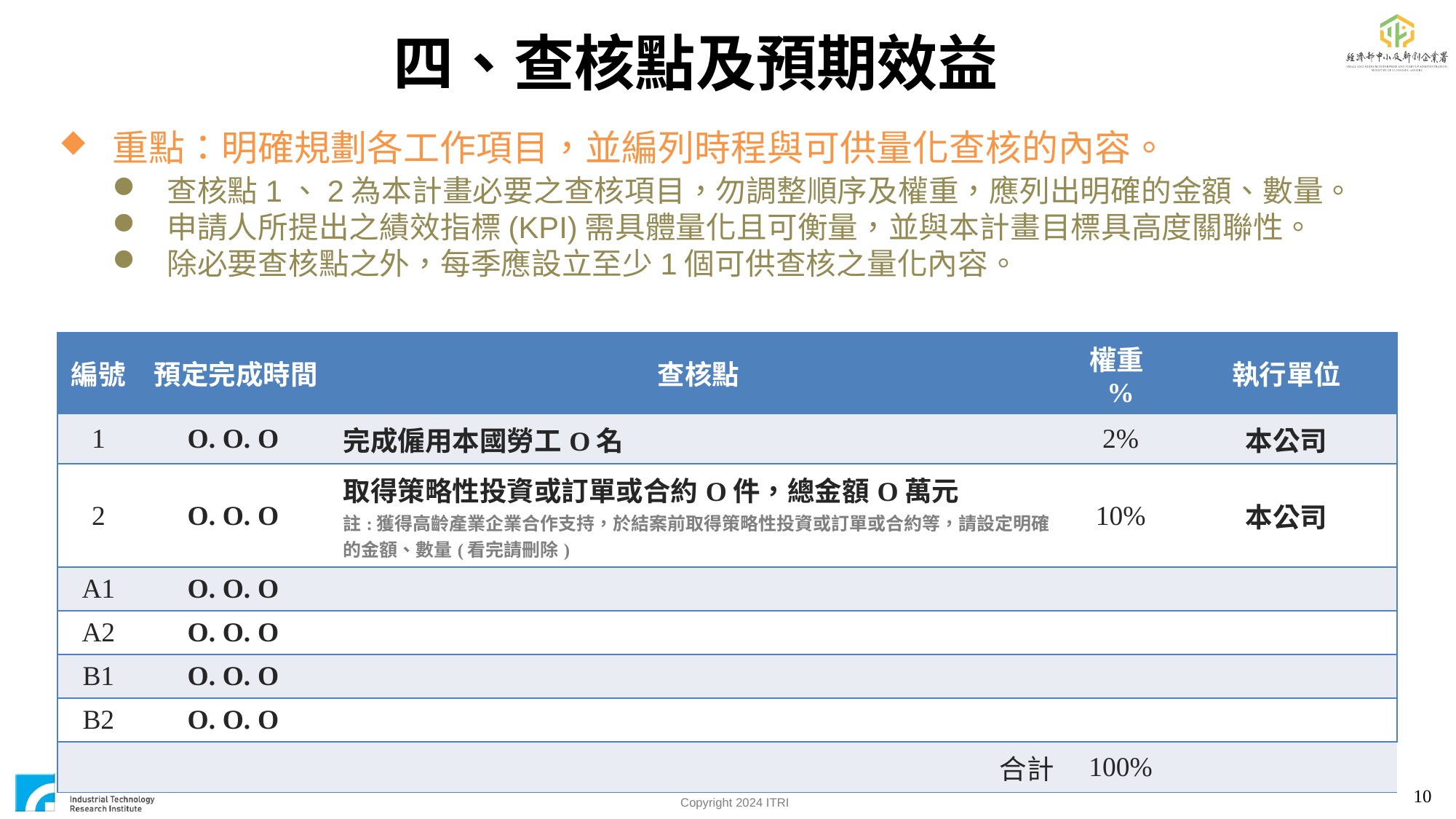

四、查核點及預期效益
重點：明確規劃各工作項目，並編列時程與可供量化查核的內容。
查核點1、2為本計畫必要之查核項目，勿調整順序及權重，應列出明確的金額、數量。
申請人所提出之績效指標(KPI)需具體量化且可衡量，並與本計畫目標具高度關聯性。
除必要查核點之外，每季應設立至少1個可供查核之量化內容。

| 編號 | 預定完成時間 | 查核點 | 權重% | 執行單位 |
| --- | --- | --- | --- | --- |
| 1 | O. O. O | 完成僱用本國勞工O名 | 2% | 本公司 |
| 2 | O. O. O | 取得策略性投資或訂單或合約O件，總金額O萬元 註:獲得高齡產業企業合作支持，於結案前取得策略性投資或訂單或合約等，請設定明確的金額、數量(看完請刪除) | 10% | 本公司 |
| A1 | O. O. O |  |  |  |
| A2 | O. O. O |  |  |  |
| B1 | O. O. O |  |  |  |
| B2 | O. O. O |  |  |  |
| 合計 |  |  | 100% |  |
10